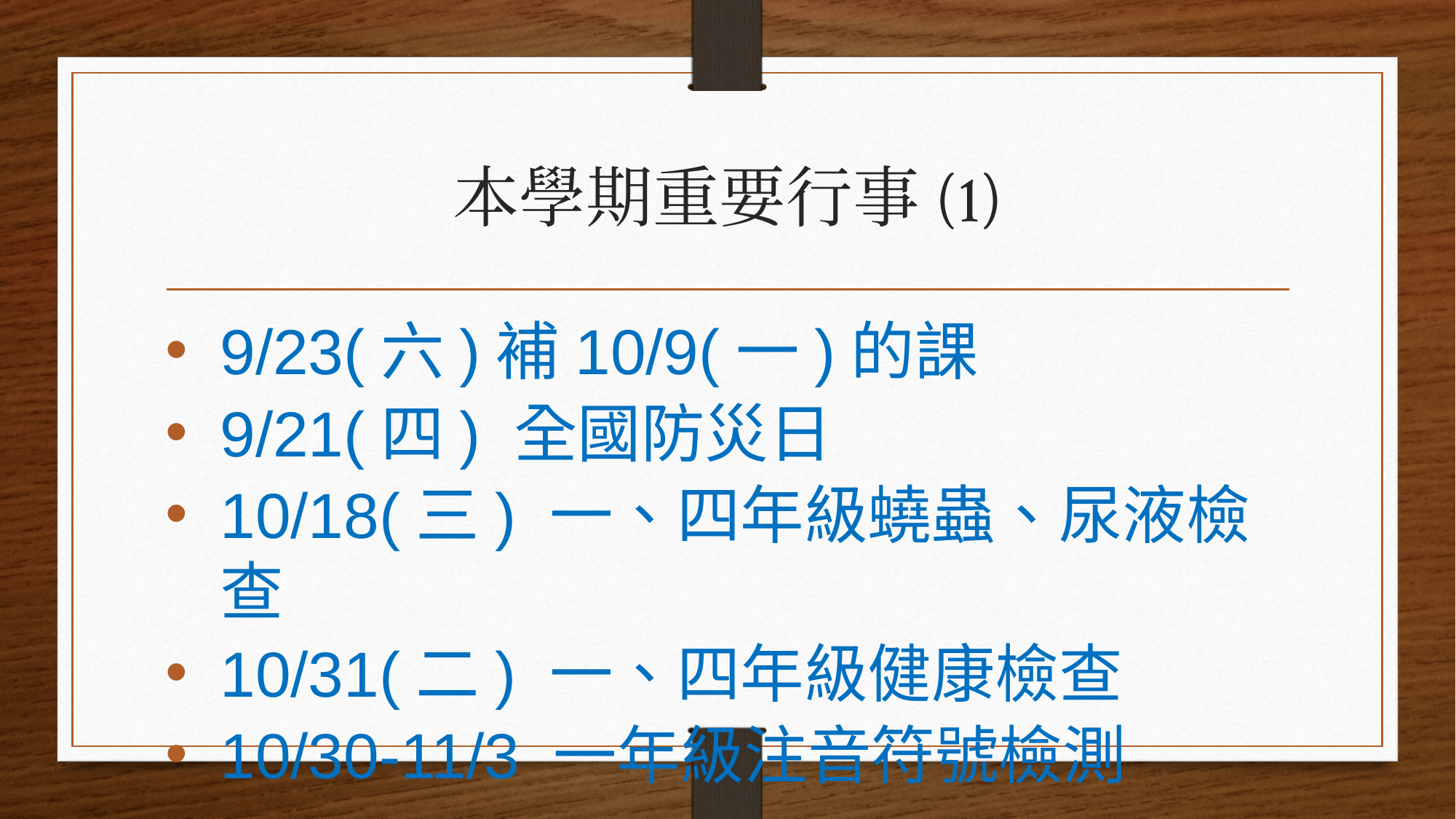

# 本學期重要行事(1)
9/23(六)補10/9(一)的課
9/21(四) 全國防災日
10/18(三) 一、四年級蟯蟲、尿液檢查
10/31(二) 一、四年級健康檢查
10/30-11/3 一年級注音符號檢測